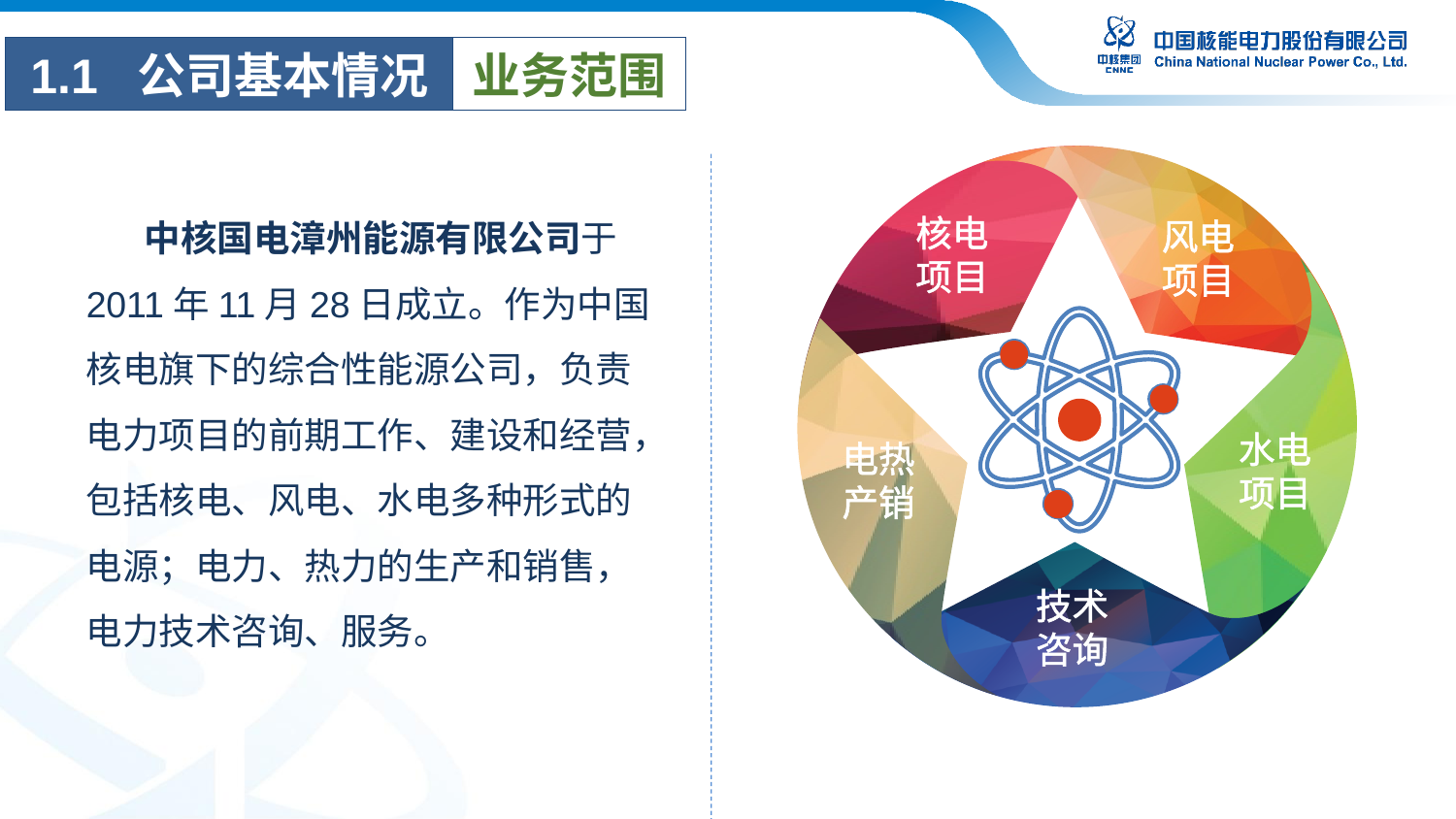

1.1  公司基本情况
业务范围

核电项目

风电项目
水电项目
电热产销
技术咨询
      中核国电漳州能源有限公司于2011年11月28日成立。作为中国核电旗下的综合性能源公司，负责电力项目的前期工作、建设和经营，包括核电、风电、水电多种形式的电源；电力、热力的生产和销售，电力技术咨询、服务。